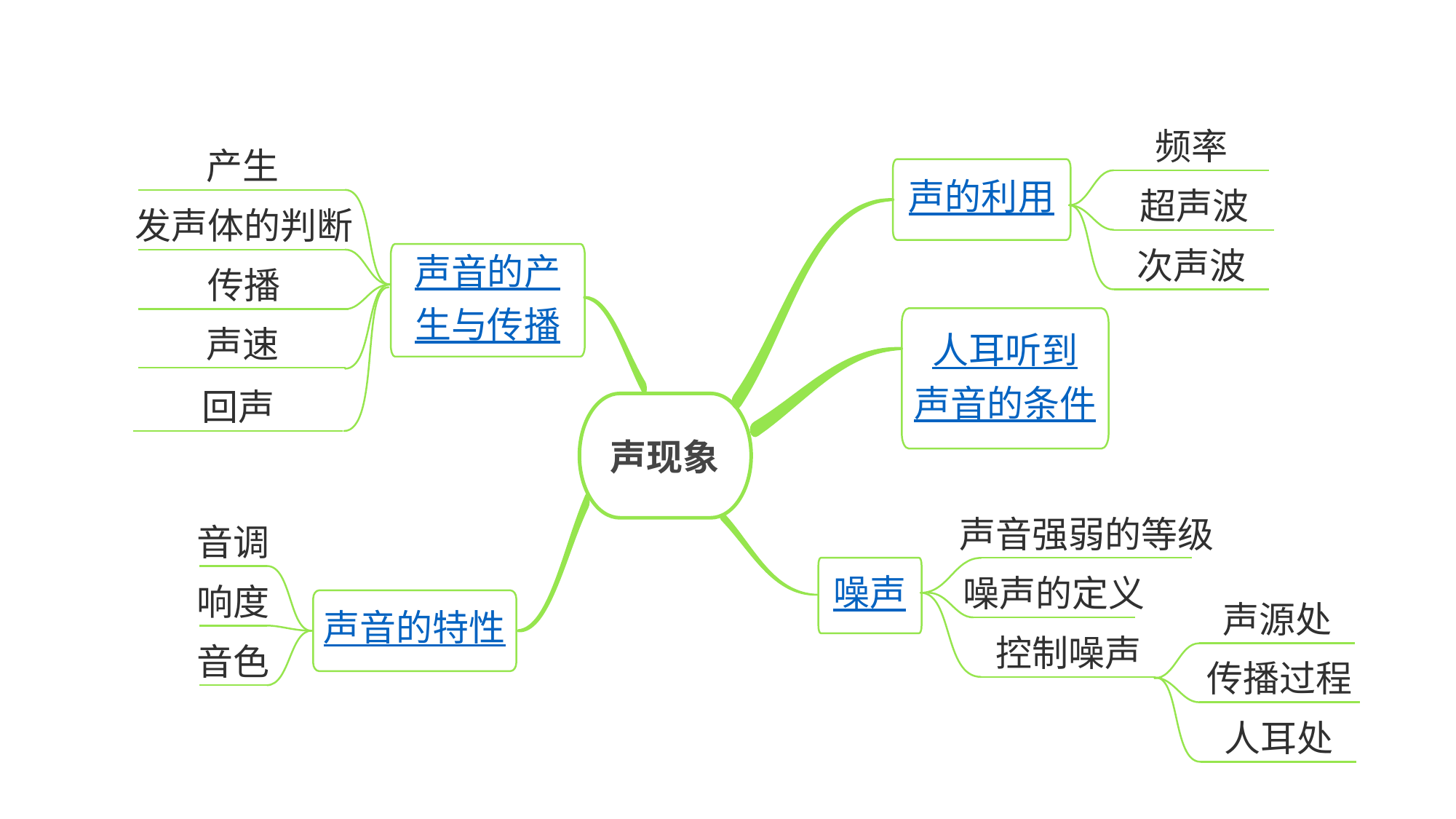

频率

产生

声的利用

超声波

发声体的判断

次声波

声音的产
生与传播

传播

人耳听到
声音的条件

声速

回声
声现象
声音强弱的等级

音调

噪声

声音的特性
噪声的定义

响度

声源处

控制噪声

音色

传播过程

人耳处